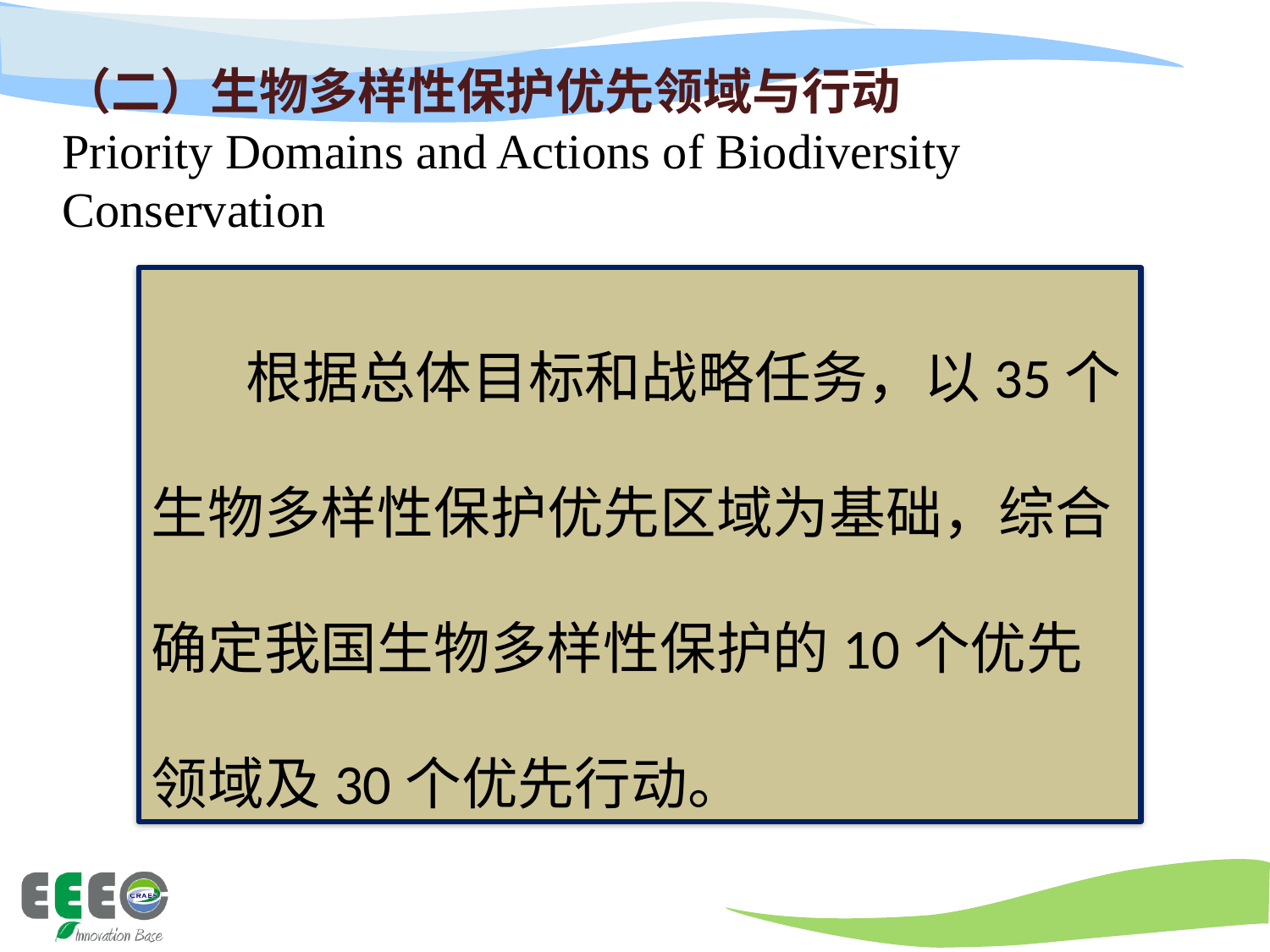

# （二）生物多样性保护优先领域与行动 Priority Domains and Actions of Biodiversity Conservation
 根据总体目标和战略任务，以35个生物多样性保护优先区域为基础，综合确定我国生物多样性保护的10个优先领域及30个优先行动。